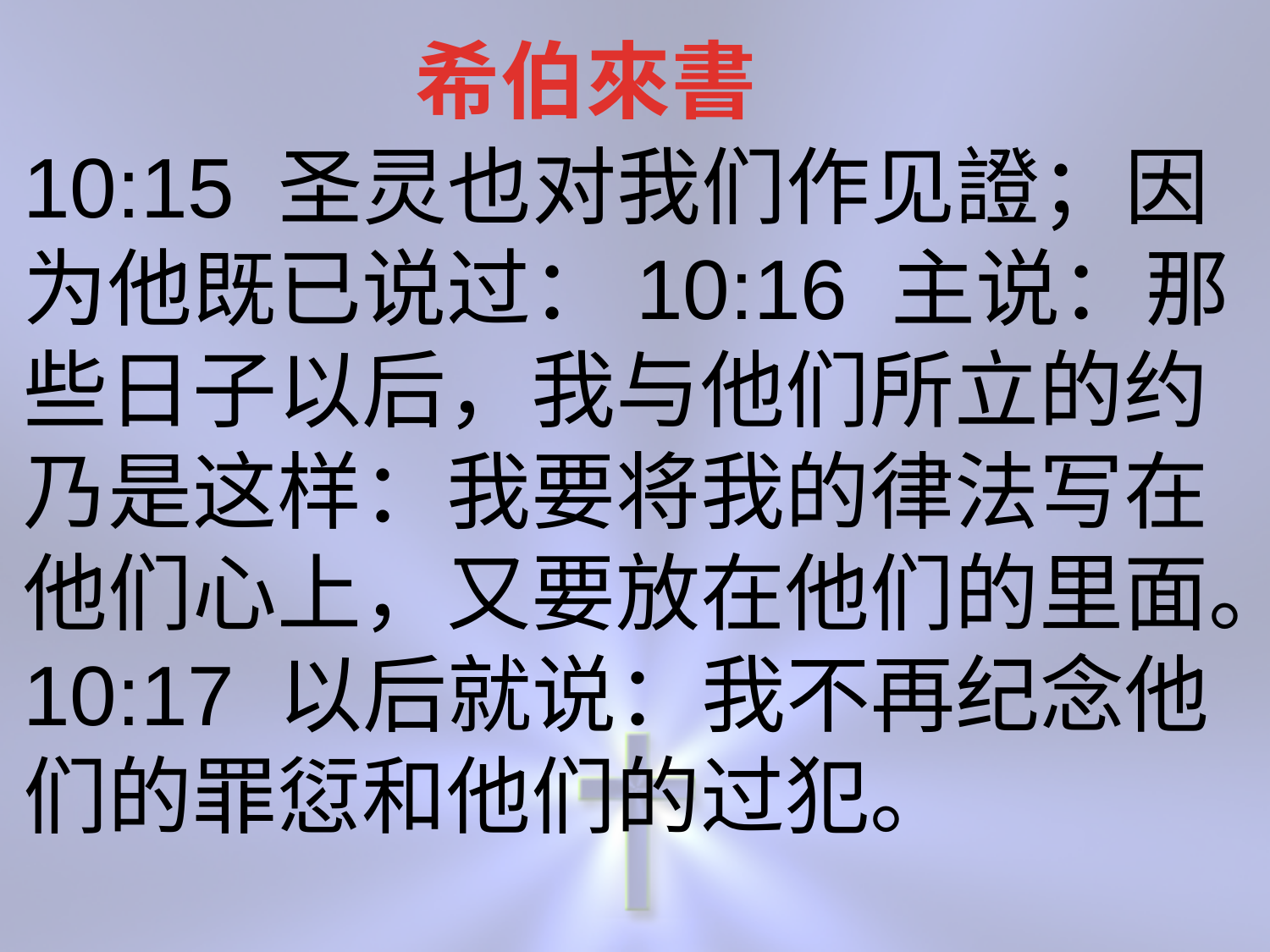

希伯來書
10:15 圣灵也对我们作见證；因为他既已说过：10:16 主说：那些日子以后，我与他们所立的约乃是这样：我要将我的律法写在他们心上，又要放在他们的里面。10:17 以后就说：我不再纪念他们的罪愆和他们的过犯。